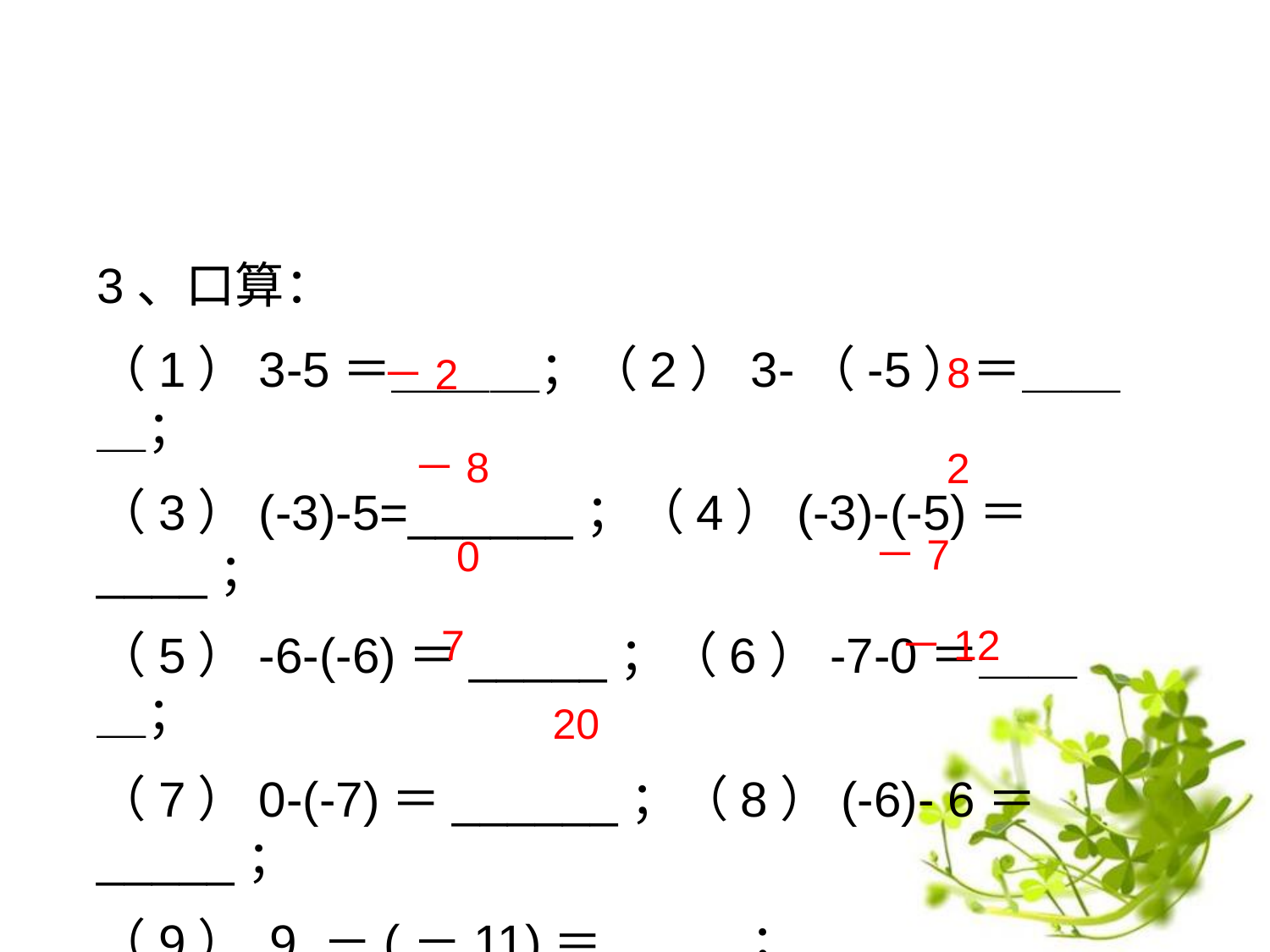

3、口算：
（1）3-5＝＿＿＿；（2）3-（-5）＝＿＿＿；
（3）(-3)-5=______；（4）(-3)-(-5)＝____；
（5）-6-(-6)＝_____；（6）-7-0＝＿＿＿；
（7）0-(-7)＝______；（8）(-6)- 6＝_____；
（9） 9 －(－11)＝＿＿＿；
8
－2
－8
2
－7
0
7
－12
20